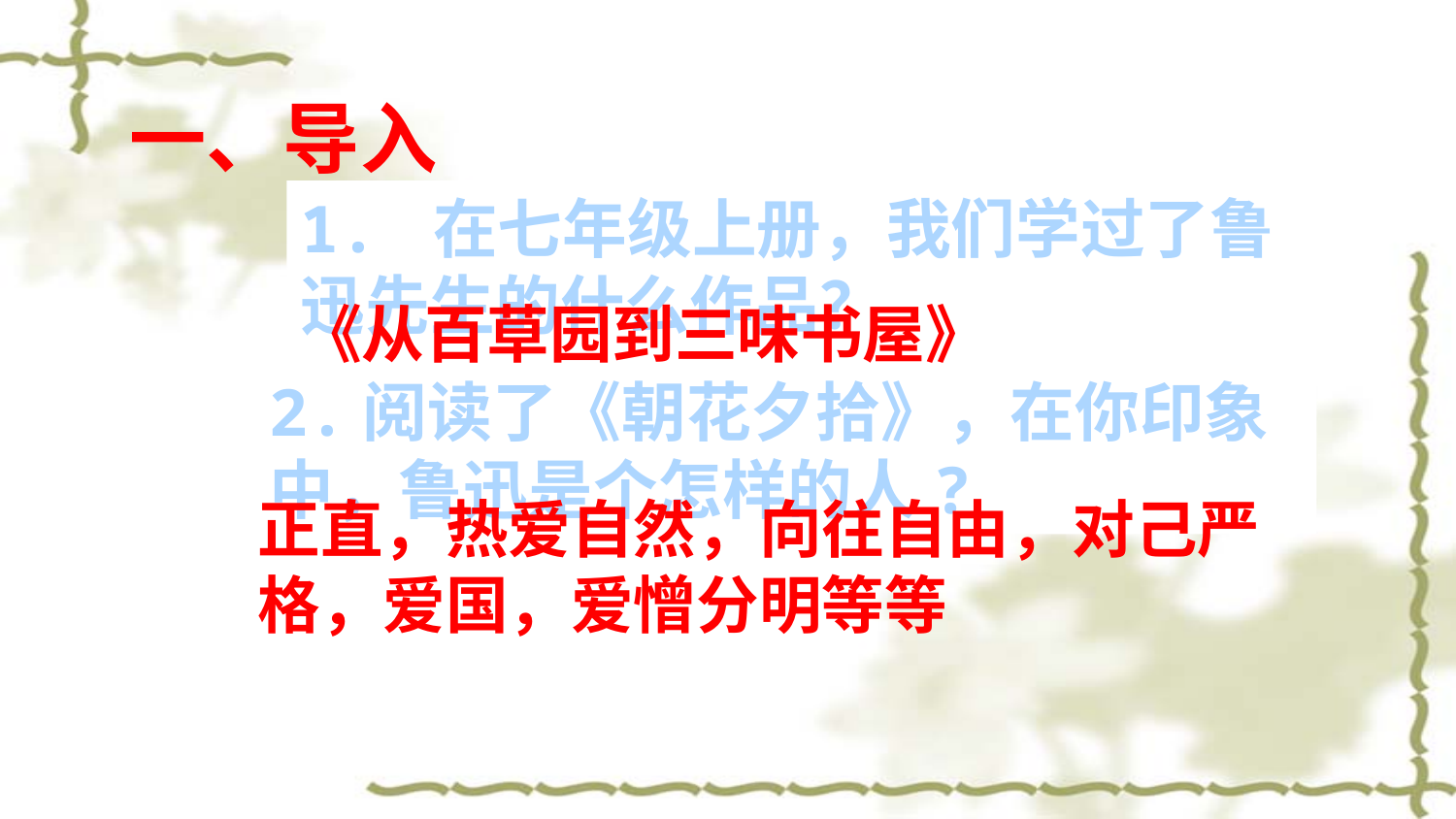

一、导入
1. 在七年级上册，我们学过了鲁迅先生的什么作品？
《从百草园到三味书屋》
2.阅读了《朝花夕拾》，在你印象中，鲁迅是个怎样的人?
正直，热爱自然，向往自由，对己严格，爱国，爱憎分明等等